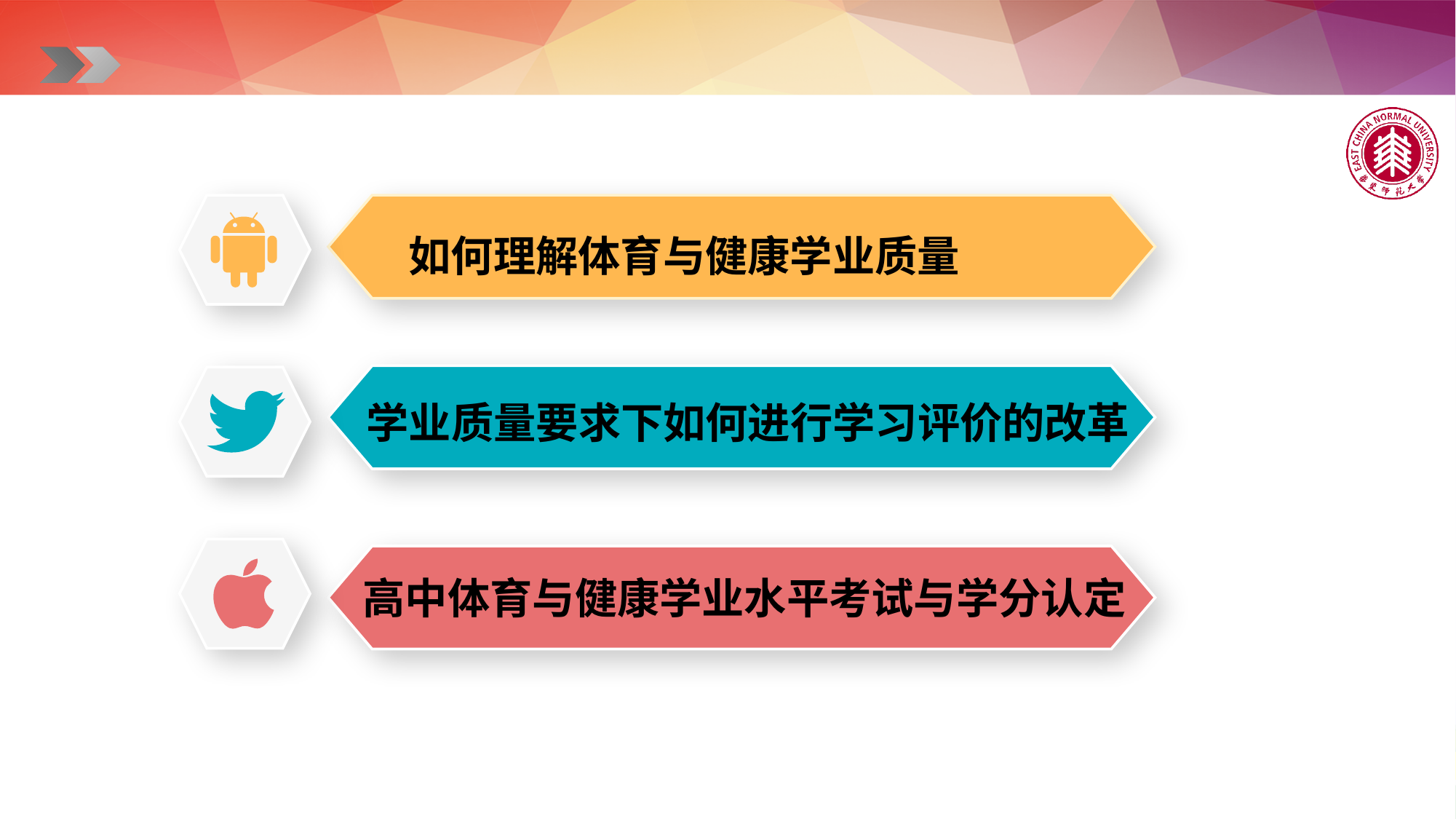

如何理解体育与健康学业质量

学业质量要求下如何进行学习评价的改革

高中体育与健康学业水平考试与学分认定